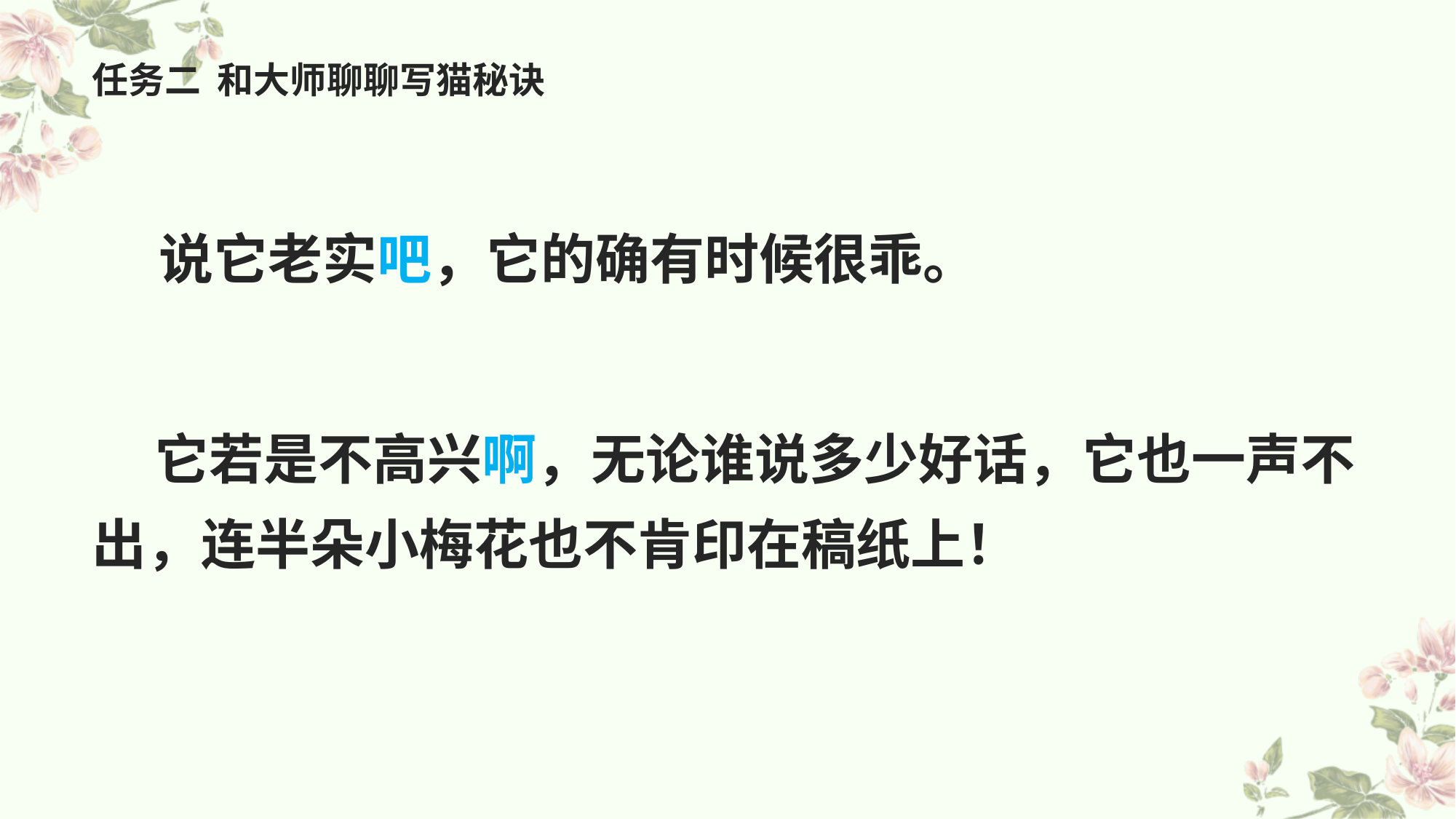

# 任务二  和大师聊聊写猫秘诀

     说它老实吧，它的确有时候很乖。

    它若是不高兴啊，无论谁说多少好话，它也一声不出，连半朵小梅花也不肯印在稿纸上！